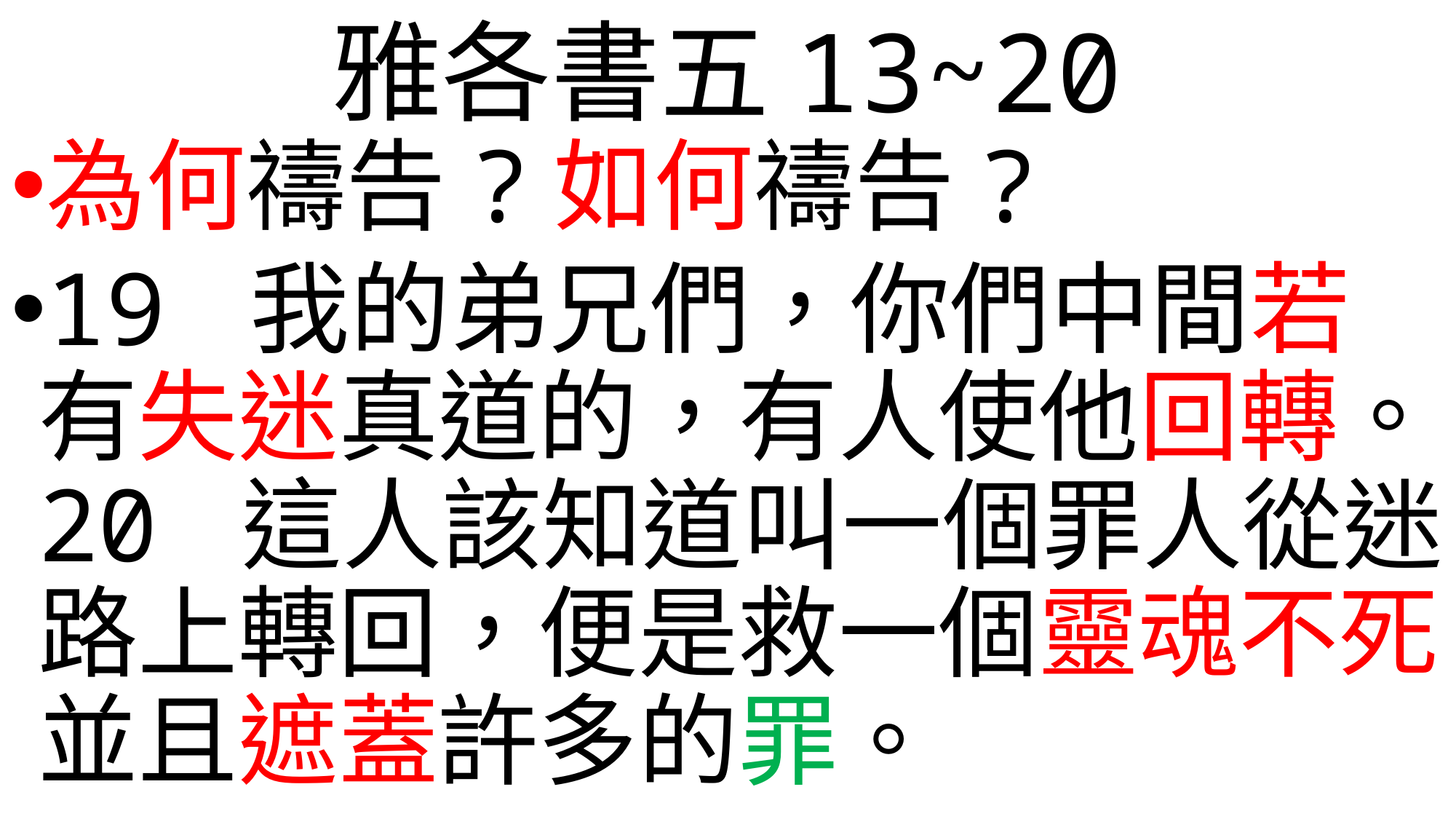

# 雅各書五13~20
為何禱告?如何禱告?
19 我的弟兄們，你們中間若有失迷真道的，有人使他回轉。 20 這人該知道叫一個罪人從迷路上轉回，便是救一個靈魂不死，並且遮蓋許多的罪。